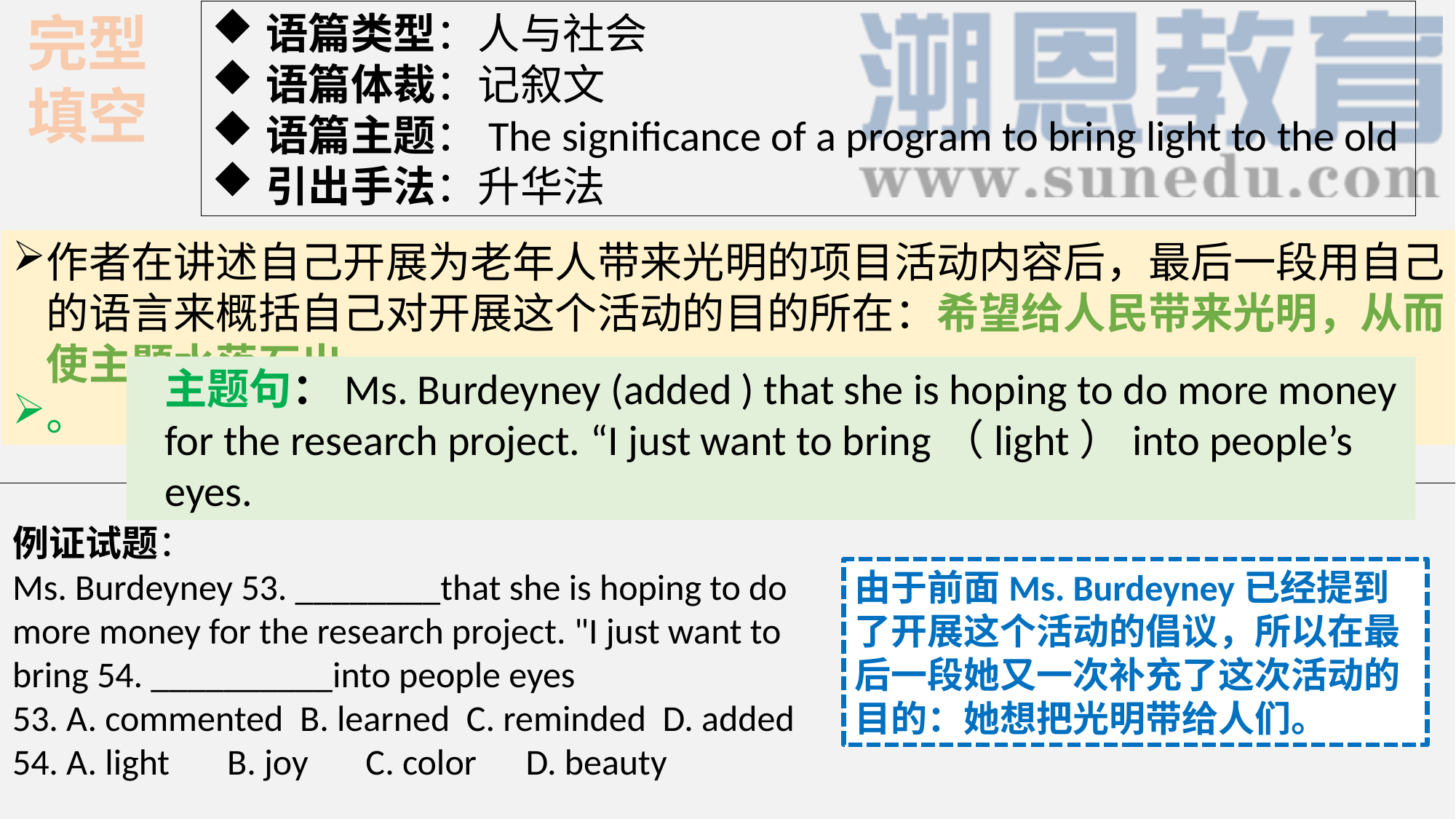

完型填空
语篇类型：人与社会
语篇体裁：记叙文
语篇主题：The significance of a program to bring light to the old
引出手法：升华法
作者在讲述自己开展为老年人带来光明的项目活动内容后，最后一段用自己的语言来概括自己对开展这个活动的目的所在：希望给人民带来光明，从而使主题水落石出。
。
主题句：Ms. Burdeyney (added ) that she is hoping to do more money for the research project. “I just want to bring（light）into people’s eyes.
例证试题：
Ms. Burdeyney 53. ________that she is hoping to do more money for the research project. "I just want to bring 54. __________into people eyes
53. A. commented  B. learned  C. reminded  D. added
54. A. light       B. joy       C. color      D. beauty
由于前面Ms. Burdeyney已经提到了开展这个活动的倡议，所以在最后一段她又一次补充了这次活动的目的：她想把光明带给人们。